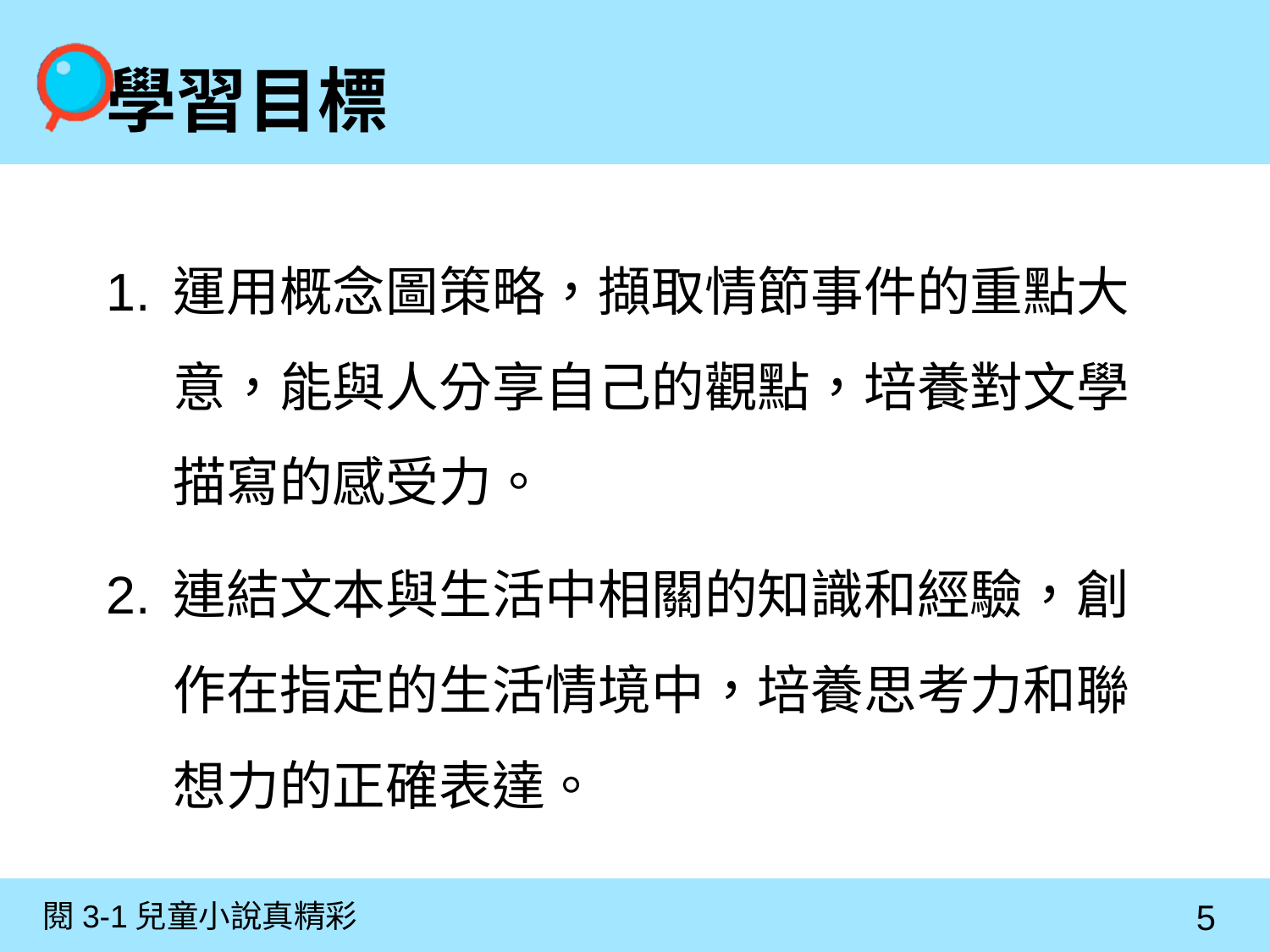

# 學習目標
運用概念圖策略，擷取情節事件的重點大意，能與人分享自己的觀點，培養對文學描寫的感受力。
連結文本與生活中相關的知識和經驗，創作在指定的生活情境中，培養思考力和聯想力的正確表達。
5